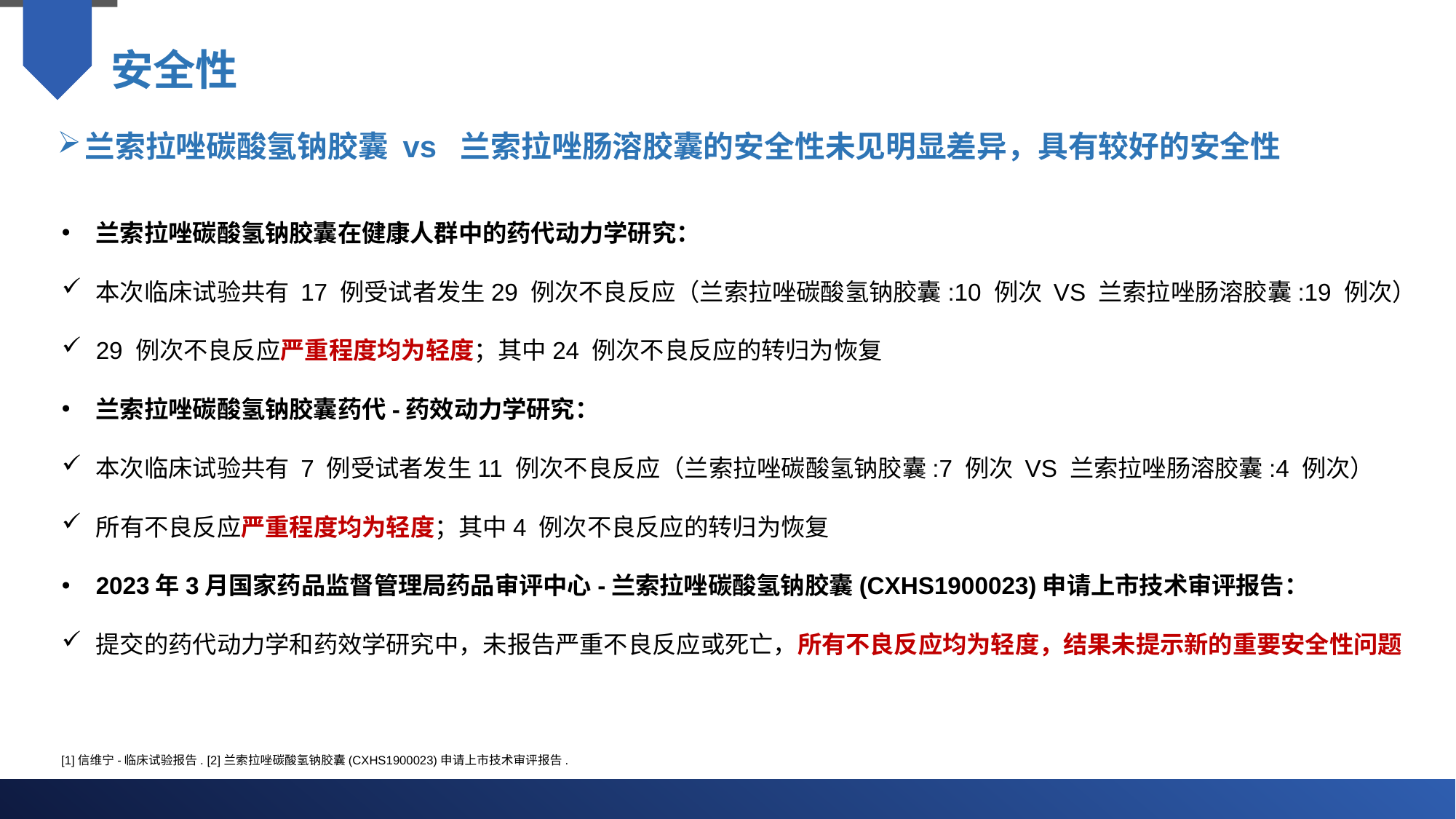

安全性
兰索拉唑碳酸氢钠胶囊 vs  兰索拉唑肠溶胶囊的安全性未见明显差异，具有较好的安全性

兰索拉唑碳酸氢钠胶囊在健康人群中的药代动力学研究：
本次临床试验共有 17 例受试者发生29 例次不良反应（兰索拉唑碳酸氢钠胶囊:10 例次 VS 兰索拉唑肠溶胶囊:19 例次）
29 例次不良反应严重程度均为轻度；其中24 例次不良反应的转归为恢复
兰索拉唑碳酸氢钠胶囊药代-药效动力学研究：
本次临床试验共有 7 例受试者发生11 例次不良反应（兰索拉唑碳酸氢钠胶囊:7 例次 VS 兰索拉唑肠溶胶囊:4 例次）
所有不良反应严重程度均为轻度；其中4 例次不良反应的转归为恢复
2023年3月国家药品监督管理局药品审评中心-兰索拉唑碳酸氢钠胶囊(CXHS1900023)申请上市技术审评报告：
提交的药代动力学和药效学研究中，未报告严重不良反应或死亡，所有不良反应均为轻度，结果未提示新的重要安全性问题
[1]信维宁-临床试验报告. [2]兰索拉唑碳酸氢钠胶囊(CXHS1900023)申请上市技术审评报告.